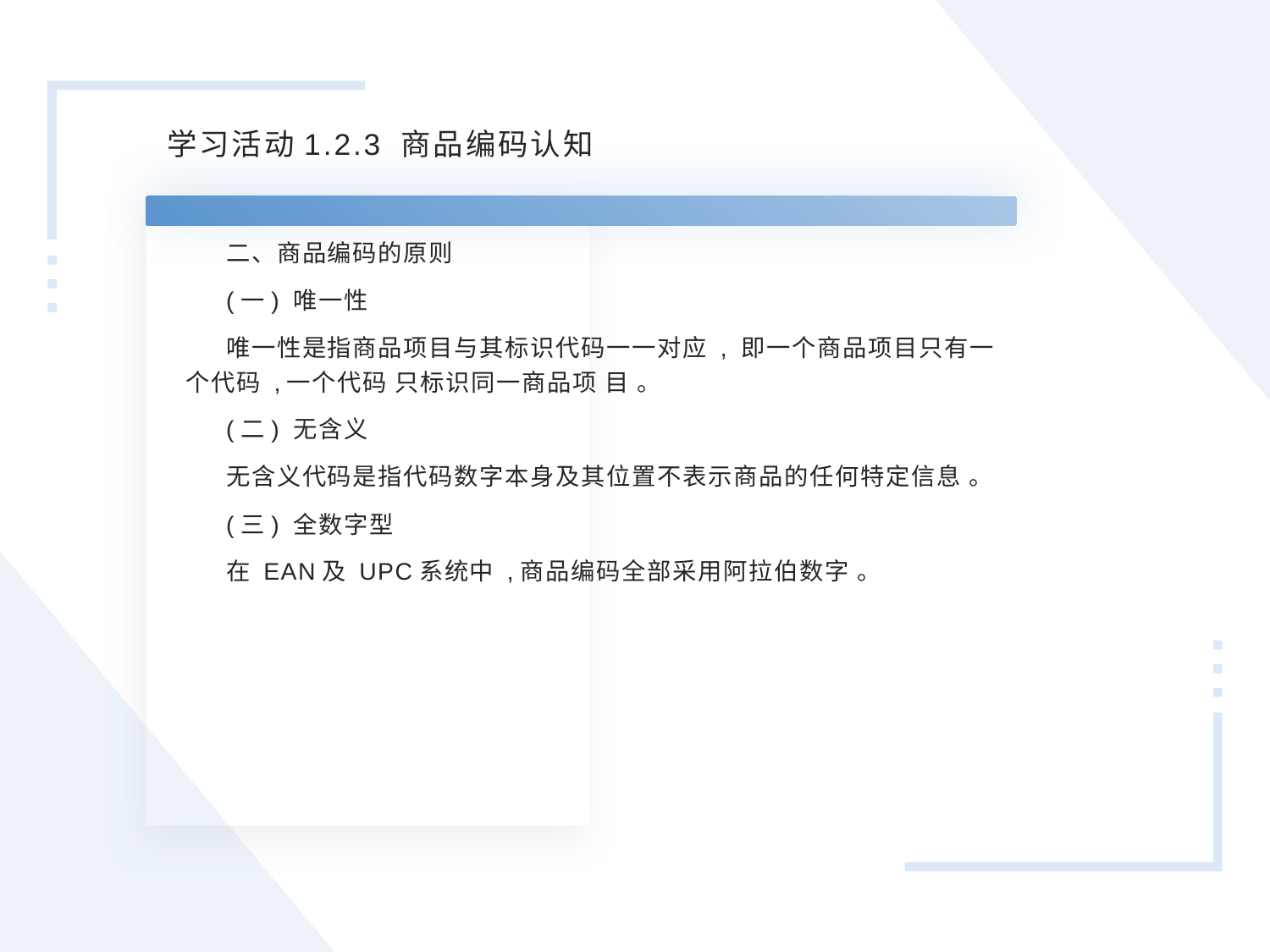

学习活动1.2.3 商品编码认知

二、商品编码的原则
(一) 唯一性
唯一性是指商品项目与其标识代码一一对应 , 即一个商品项目只有一个代码 ,一个代码 只标识同一商品项 目 。
(二) 无含义
无含义代码是指代码数字本身及其位置不表示商品的任何特定信息 。
(三) 全数字型
在 EAN及 UPC系统中 ,商品编码全部采用阿拉伯数字 。